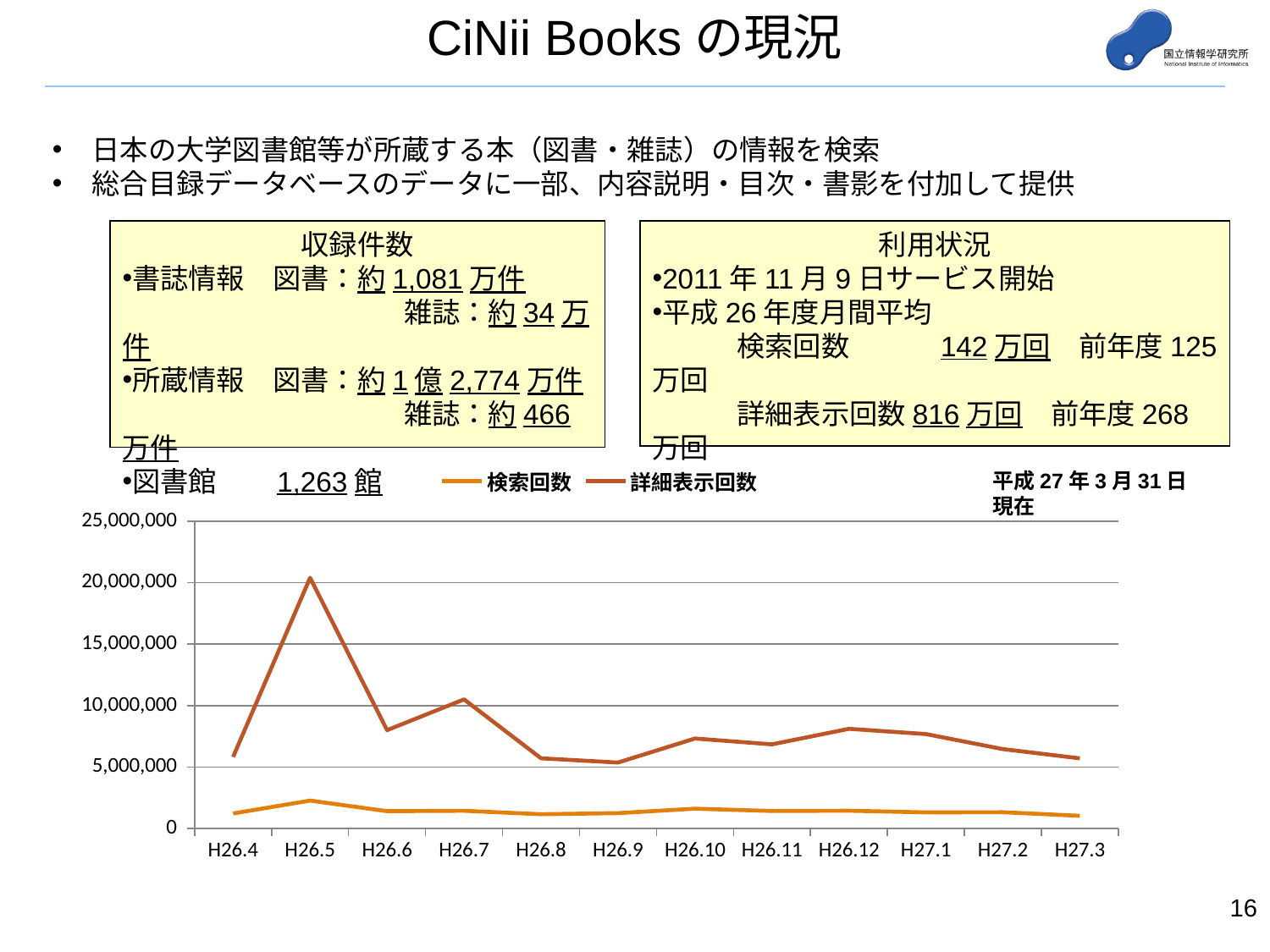

CiNii Booksの現況
日本の大学図書館等が所蔵する本（図書・雑誌）の情報を検索
総合目録データベースのデータに一部、内容説明・目次・書影を付加して提供
収録件数
書誌情報　図書：約1,081万件
　　　　　　　　　　雑誌：約34万件
所蔵情報　図書：約1億2,774万件
　　　　　　　　　　雑誌：約466万件
図書館　    1,263館
利用状況
2011年11月9日サービス開始
平成26年度月間平均
　　　検索回数　　　142万回　前年度125万回
　　　詳細表示回数816万回　前年度268万回

### Chart

| Category | 検索回数 | 詳細表示回数 |
|---|---|---|
| H26.4 | 1234209.0 | 5829871.0 |
| H26.5 | 2278519.0 | 20386948.0 |
| H26.6 | 1419278.0 | 8002389.0 |
| H26.7 | 1452285.0 | 10502085.0 |
| H26.8 | 1172880.0 | 5715910.0 |
| H26.9 | 1262462.0 | 5372473.0 |
| H26.10 | 1620462.0 | 7324179.0 |
| H26.11 | 1434268.0 | 6849974.0 |
| H26.12 | 1454620.0 | 8112532.0 |
| H27.1 | 1320943.0 | 7685782.0 |
| H27.2 | 1334956.0 | 6461433.0 |
| H27.3 | 1040984.0 | 5713660.0 |
平成27年3月31日現在
16
16